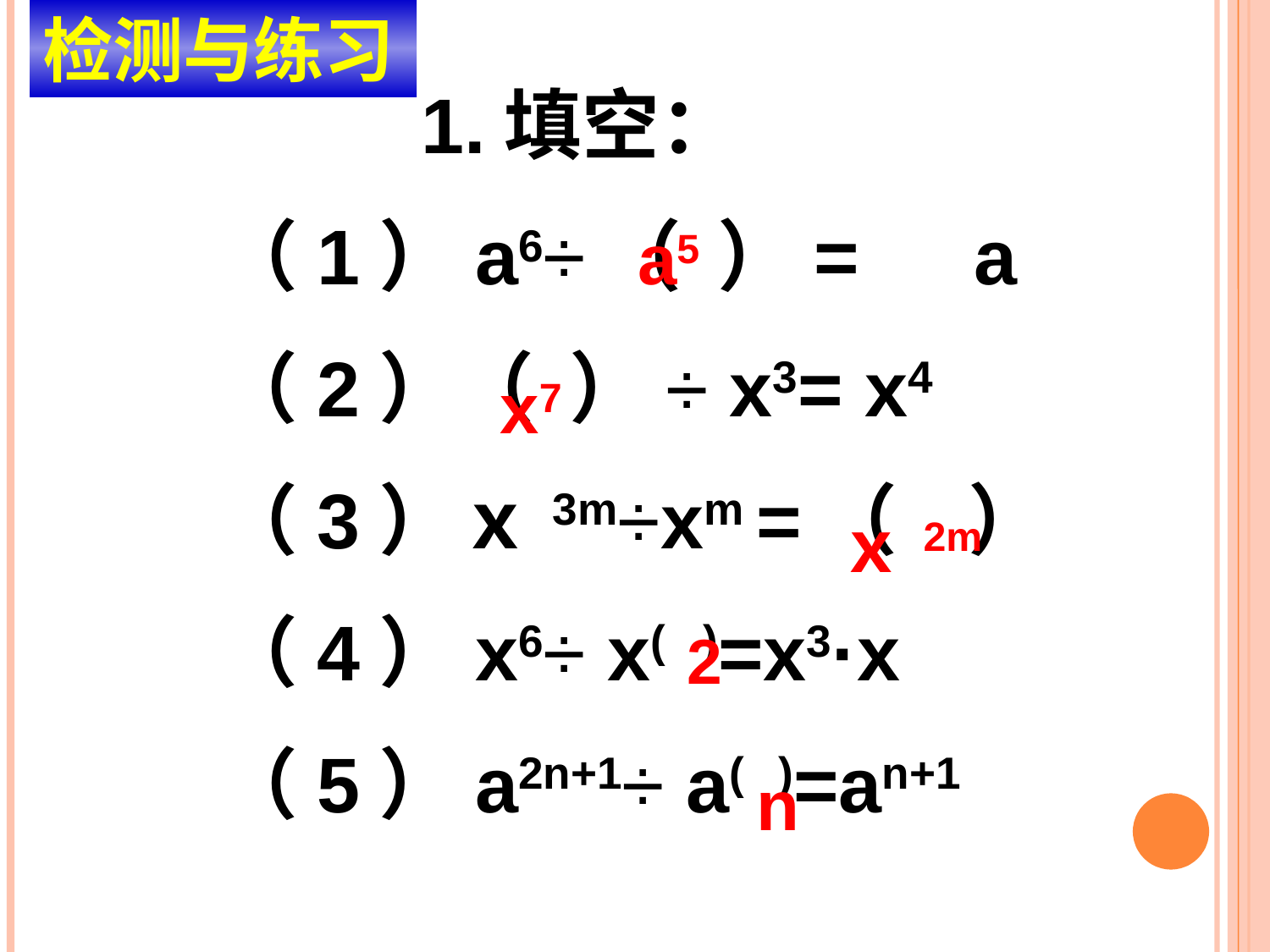

检测与练习
           1.填空：
（1）a6÷（  ）=　a
（2）（  ）÷ x3= x4
（3）ｘ3m÷xm =（    ）
（4）x6÷ x(   )=x3·x
（5）a2n+1÷ a(  )=an+1
a5
x7
ｘ2m
2
n